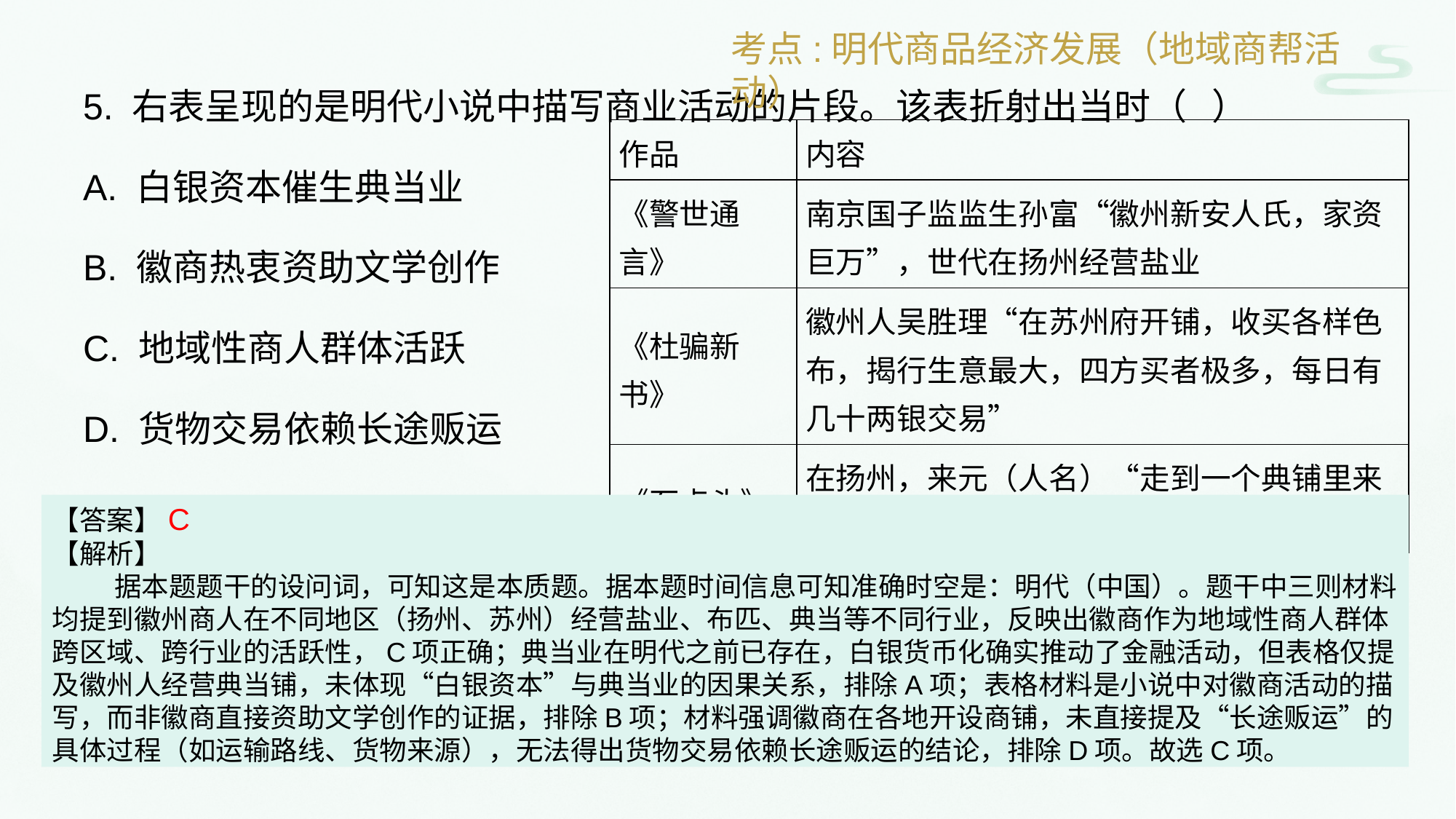

考点:明代商品经济发展（地域商帮活动）
5. 右表呈现的是明代小说中描写商业活动的片段。该表折射出当时（   ）
A. 白银资本催生典当业
B. 徽商热衷资助文学创作
C. 地域性商人群体活跃
D. 货物交易依赖长途贩运
| 作品 | 内容 |
| --- | --- |
| 《警世通言》 | 南京国子监监生孙富“徽州新安人氏，家资巨万”，世代在扬州经营盐业 |
| 《杜骗新书》 | 徽州人吴胜理“在苏州府开铺，收买各样色布，揭行生意最大，四方买者极多，每日有几十两银交易” |
| 《石点头》 | 在扬州，来元（人名）“走到一个典铺里来当银，这典铺是姓程的徽州人所开” |
【答案】C
【解析】
         据本题题干的设问词，可知这是本质题。据本题时间信息可知准确时空是：明代（中国）。题干中三则材料均提到徽州商人在不同地区（扬州、苏州）经营盐业、布匹、典当等不同行业，反映出徽商作为地域性商人群体跨区域、跨行业的活跃性，C项正确；典当业在明代之前已存在，白银货币化确实推动了金融活动，但表格仅提及徽州人经营典当铺，未体现“白银资本”与典当业的因果关系，排除A项；表格材料是小说中对徽商活动的描写，而非徽商直接资助文学创作的证据，排除B项；材料强调徽商在各地开设商铺，未直接提及“长途贩运”的具体过程（如运输路线、货物来源），无法得出货物交易依赖长途贩运的结论，排除D项。故选C项。